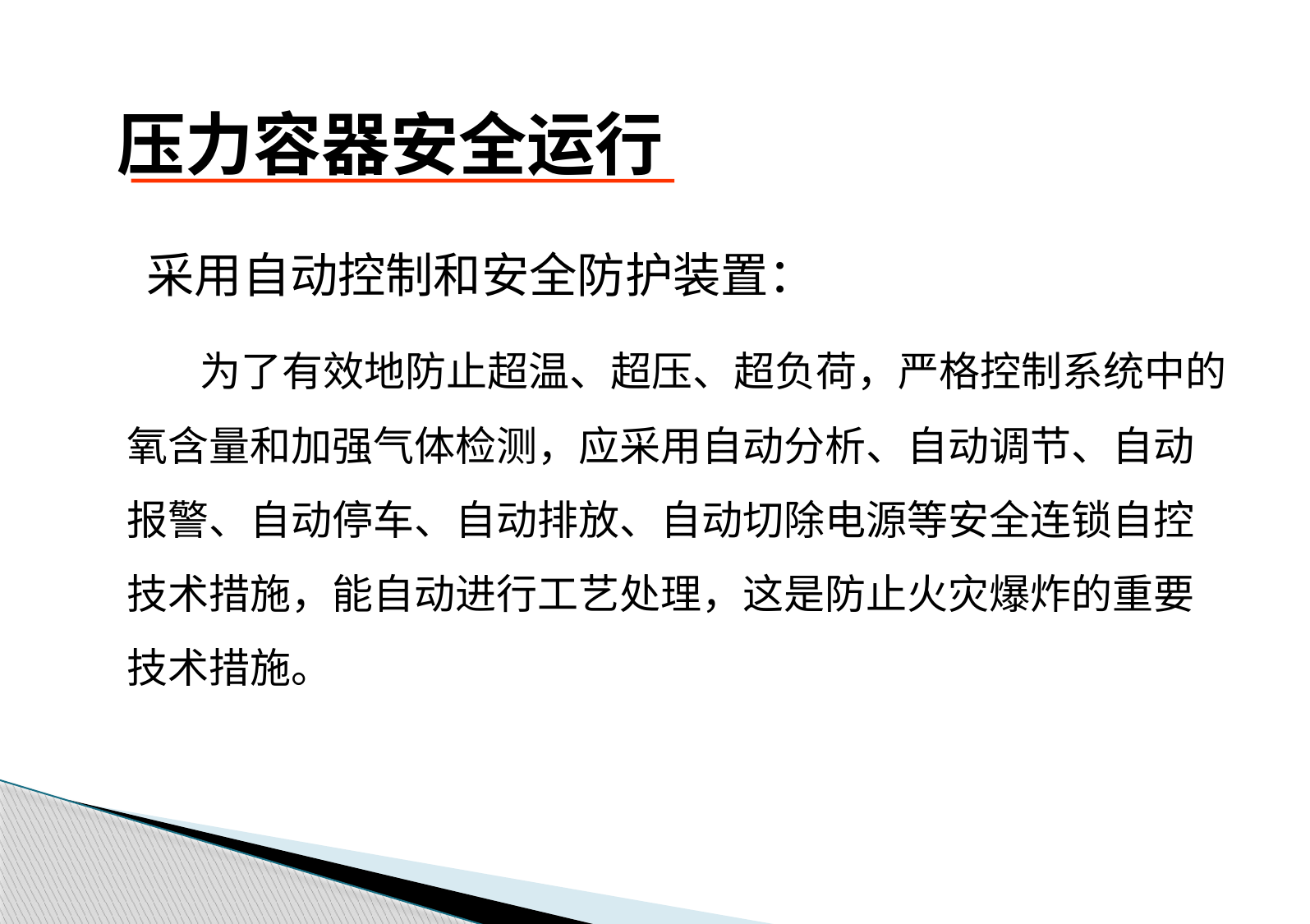

# 压力容器安全运行

    采用自动控制和安全防护装置：
         为了有效地防止超温、超压、超负荷，严格控制系统中的氧含量和加强气体检测，应采用自动分析、自动调节、自动报警、自动停车、自动排放、自动切除电源等安全连锁自控技术措施，能自动进行工艺处理，这是防止火灾爆炸的重要技术措施。